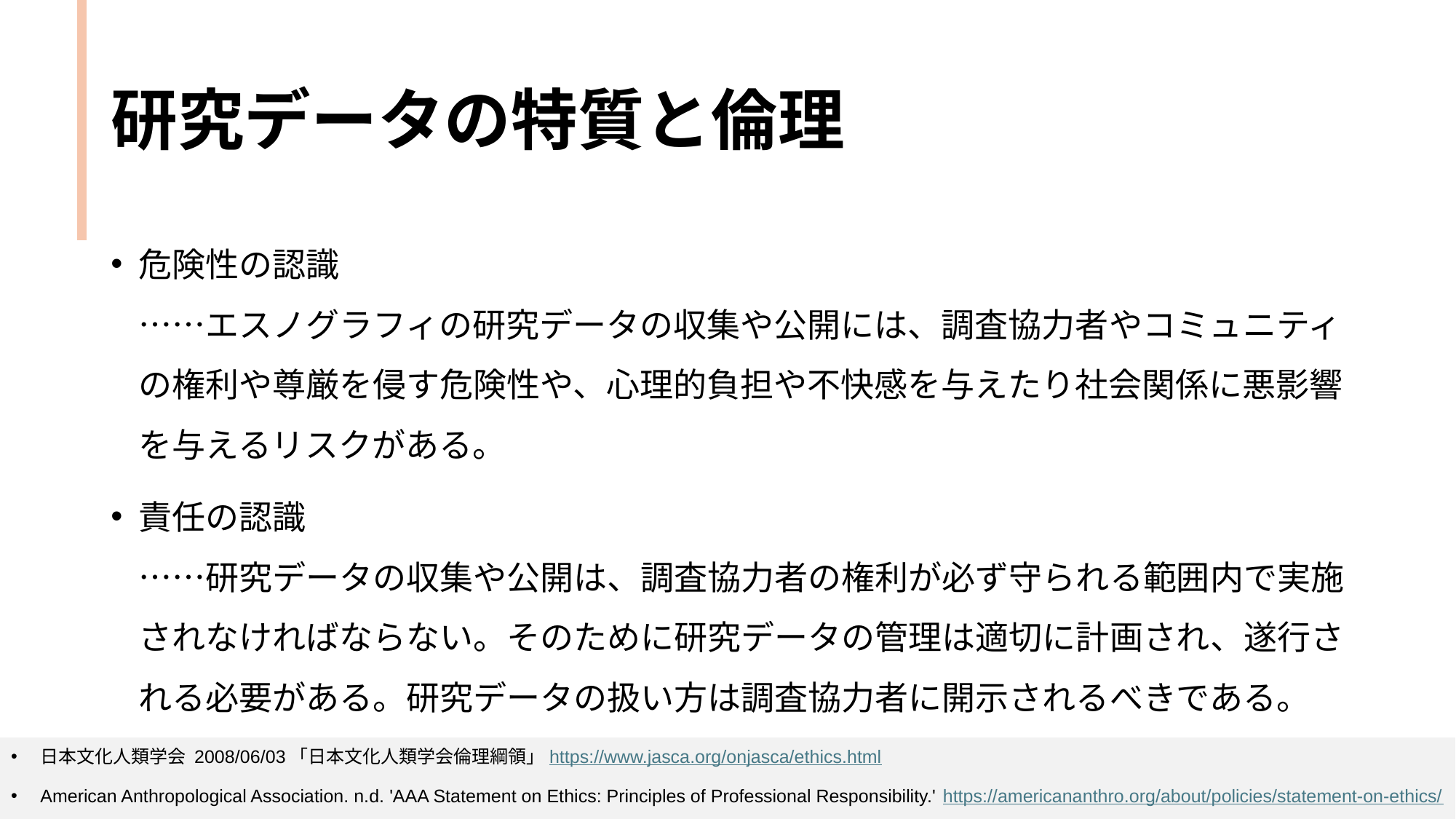

# 研究データの特質と倫理
危険性の認識
……エスノグラフィの研究データの収集や公開には、調査協力者やコミュニティの権利や尊厳を侵す危険性や、心理的負担や不快感を与えたり社会関係に悪影響を与えるリスクがある。
責任の認識
……研究データの収集や公開は、調査協力者の権利が必ず守られる範囲内で実施されなければならない。そのために研究データの管理は適切に計画され、遂行される必要がある。研究データの扱い方は調査協力者に開示されるべきである。
日本文化人類学会 2008/06/03「日本文化人類学会倫理綱領」https://www.jasca.org/onjasca/ethics.html
American Anthropological Association. n.d. 'AAA Statement on Ethics: Principles of Professional Responsibility.' https://americananthro.org/about/policies/statement-on-ethics/